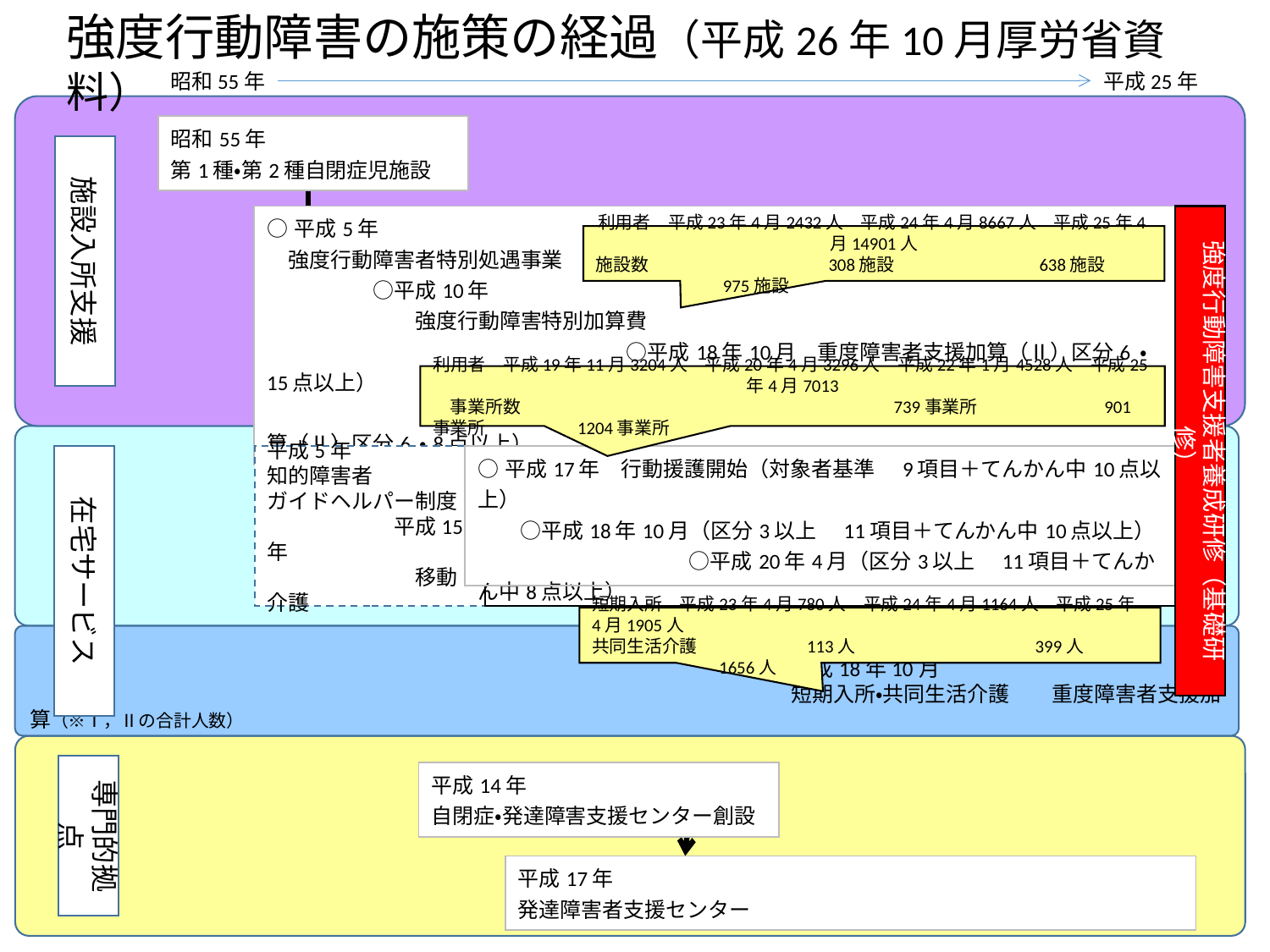

強度行動障害の施策の経過（平成26年10月厚労省資料）
昭和55年
平成25年

| 昭和55年 第1種・第2種自閉症児施設 |
| --- |
施設入所支援
| ○平成5年 　強度行動障害者特別処遇事業 　　　　　○平成10年 　　　　　　　強度行動障害特別加算費 　　　　　　　　　　　　　　　　　○平成18年10月　重度障害者支援加算（Ⅱ）区分6 ・15点以上） 　　　　　　　　　　　　　　　　　　　　　　　　　○平成24年4月　重度障害者支援加算（Ⅱ）区分6 ・8点以上） |
| --- |
強度行動障害支援者養成研修（基礎研修）
利用者　平成23年4月2432人　平成24年4月8667人　平成25年4月14901人
施設数　　　　　　　　　　308施設　　　　　　　　638施設　　　　　　　　　975施設
利用者　平成19年11月3204人　平成20年4月3296人　平成22年1月4528人　平成25年4月7013
　事業所数　　　　　　　　　　　　　　　　　　　　　739事業所　　　　　　　901事業所　　　　　1204事業所

在宅サービス
平成5年
知的障害者
ガイドヘルパー制度
　　　　　　平成15年
　　　　　　　移動介護
| ○平成17年　行動援護開始（対象者基準　9項目＋てんかん中10点以上） 　　○平成18年10月（区分3以上　11項目＋てんかん中10点以上） 　　　　　　　　　　○平成20年4月（区分3以上　11項目＋てんかん中8点以上） |
| --- |
　　○平成18年　市町村地域生活支援事業・移動支援事業
短期入所　平成23年4月780人　平成24年4月1164人　平成25年4月1905人
共同生活介護　　　　　　113人　　　　　　　　　　399人　　　　　　　　　　1656人

　　　　　　　　　　　　　　　　　　　　　　　　　　　　　　　　　　　○平成18年10月
　　　　　　　　　　　　　　　　　　　　　　　　　　　　　　　　　　　　短期入所・共同生活介護　　重度障害者支援加算（※Ⅰ，Ⅱの合計人数）

専門的拠点
| 平成14年 自閉症・発達障害支援センター創設 |
| --- |
| 平成17年 発達障害者支援センター |
| --- |